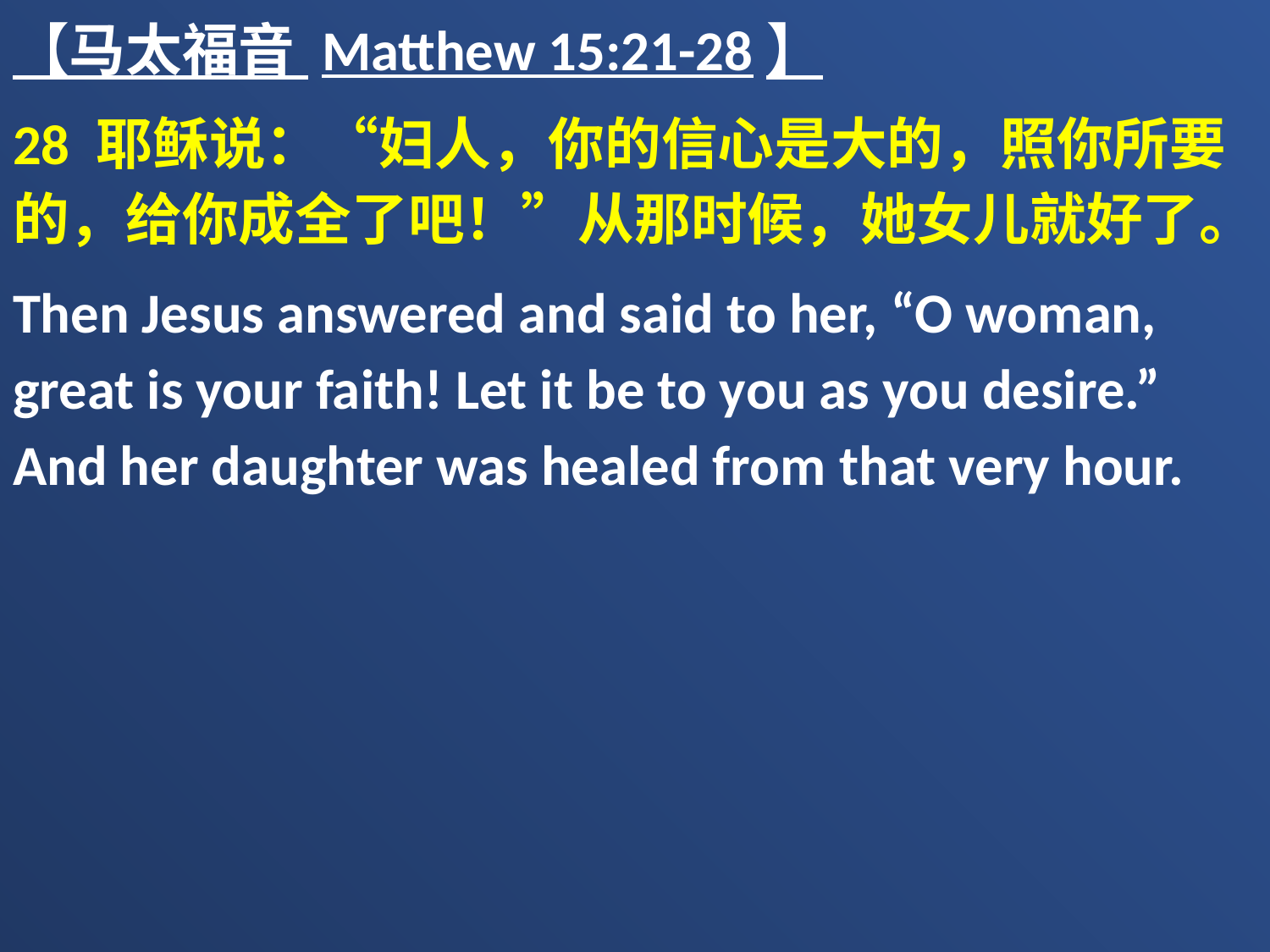

【马太福音 Matthew 15:21-28】
28 耶稣说：“妇人，你的信心是大的，照你所要的，给你成全了吧！”从那时候，她女儿就好了。
Then Jesus answered and said to her, “O woman, great is your faith! Let it be to you as you desire.” And her daughter was healed from that very hour.